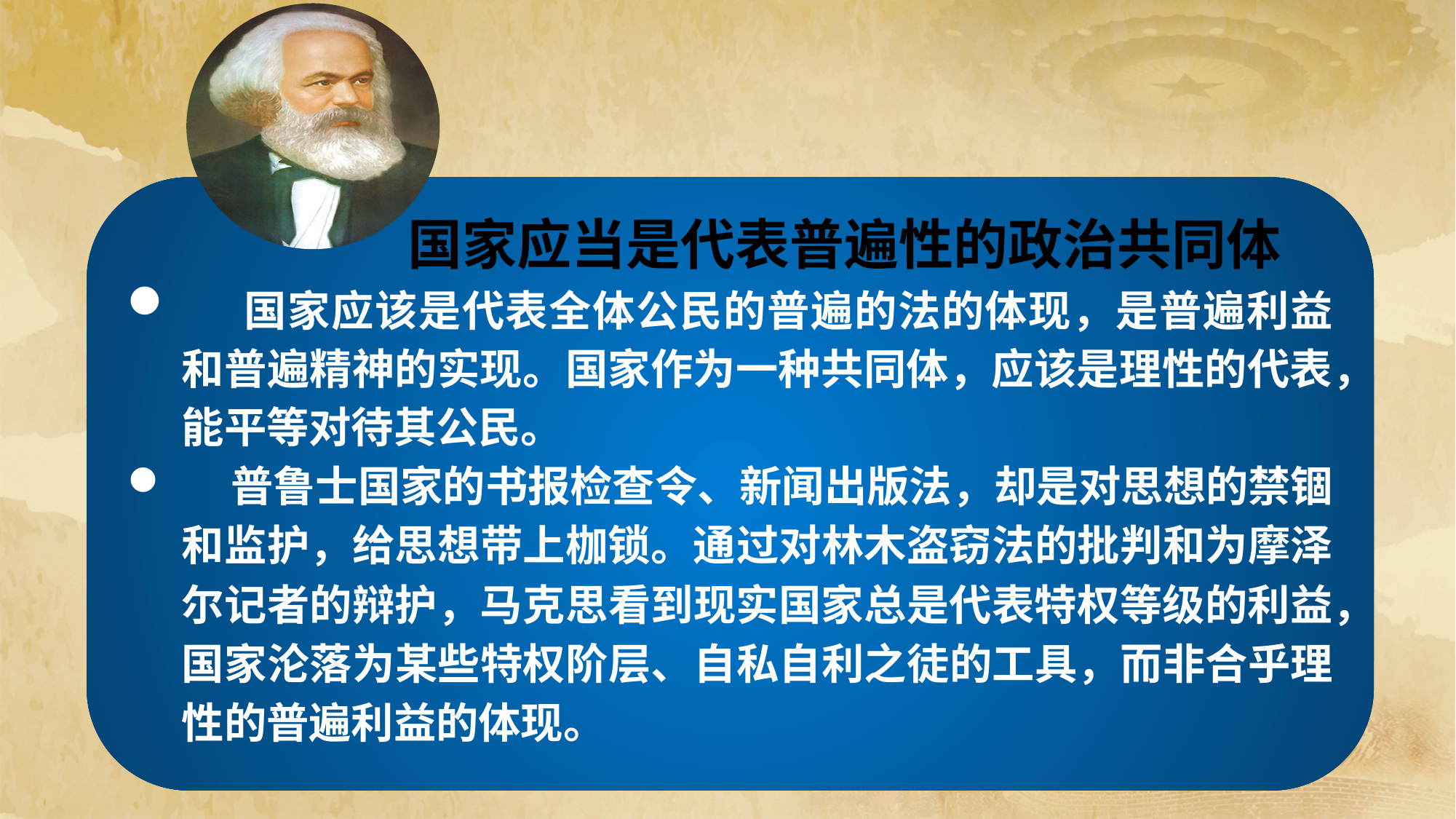

国家应该是代表全体公民的普遍的法的体现，是普遍利益和普遍精神的实现。国家作为一种共同体，应该是理性的代表，能平等对待其公民。
    普鲁士国家的书报检查令、新闻出版法，却是对思想的禁锢和监护，给思想带上枷锁。通过对林木盗窃法的批判和为摩泽尔记者的辩护，马克思看到现实国家总是代表特权等级的利益，国家沦落为某些特权阶层、自私自利之徒的工具，而非合乎理性的普遍利益的体现。
国家应当是代表普遍性的政治共同体